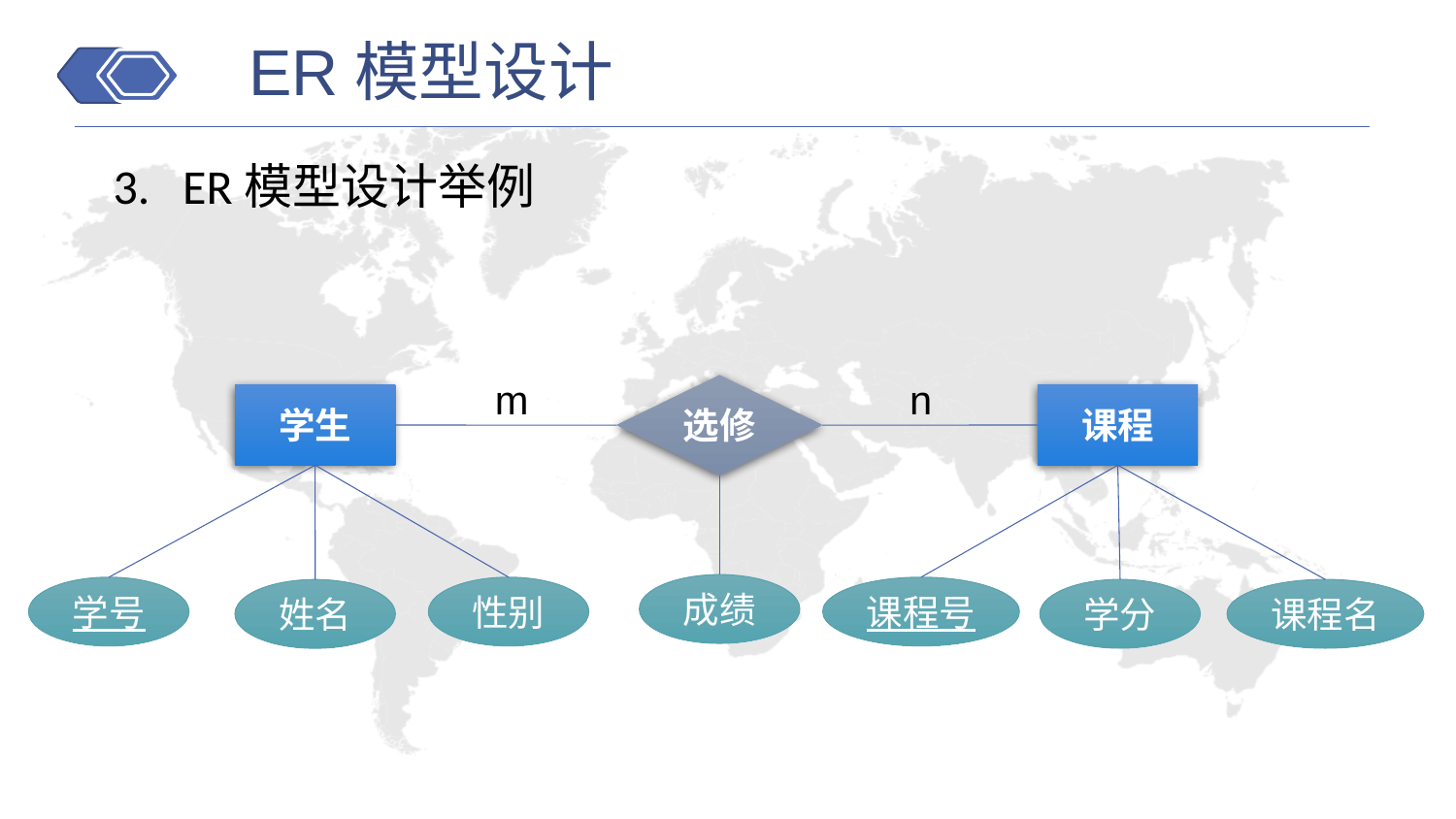

ER模型设计

3.   ER模型设计举例
m
n
选修
学生
课程
成绩
学号
性别
课程号
学分
课程名
姓名